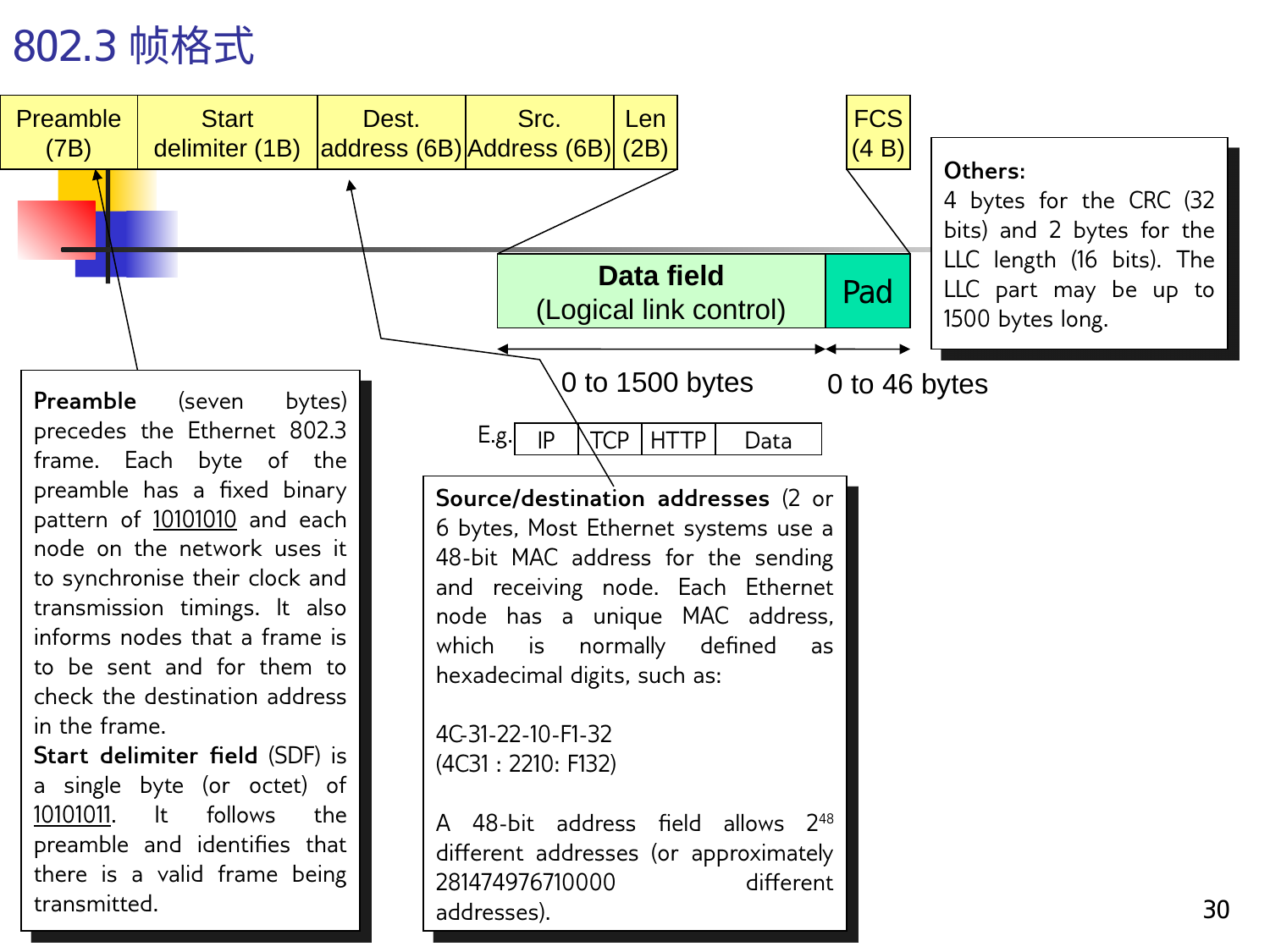

# 802.3帧格式
Preamble
(7B)
Start
delimiter (1B)
Dest.
address (6B)
Src.
Address (6B)
Len
(2B)
FCS
(4 B)
Others:
4 bytes for the CRC (32 bits) and 2 bytes for the LLC length (16 bits). The LLC part may be up to 1500 bytes long.

Data field
(Logical link control)
Pad

0 to 1500 bytes
0 to 46 bytes
Preamble (seven bytes) precedes the Ethernet 802.3 frame. Each byte of the preamble has a fixed binary pattern of 10101010 and each node on the network uses it to synchronise their clock and transmission timings. It also informs nodes that a frame is to be sent and for them to check the destination address in the frame.
Start delimiter field (SDF) is a single byte (or octet) of 10101011. It follows the preamble and identifies that there is a valid frame being transmitted.
E.g.
IP
TCP
HTTP
Data
Source/destination addresses (2 or 6 bytes, Most Ethernet systems use a 48-bit MAC address for the sending and receiving node. Each Ethernet node has a unique MAC address, which is normally defined as hexadecimal digits, such as:

4C-31-22-10-F1-32
(4C31 : 2210: F132)

A 48-bit address field allows 248 different addresses (or approximately 281474976710000 different addresses).
30